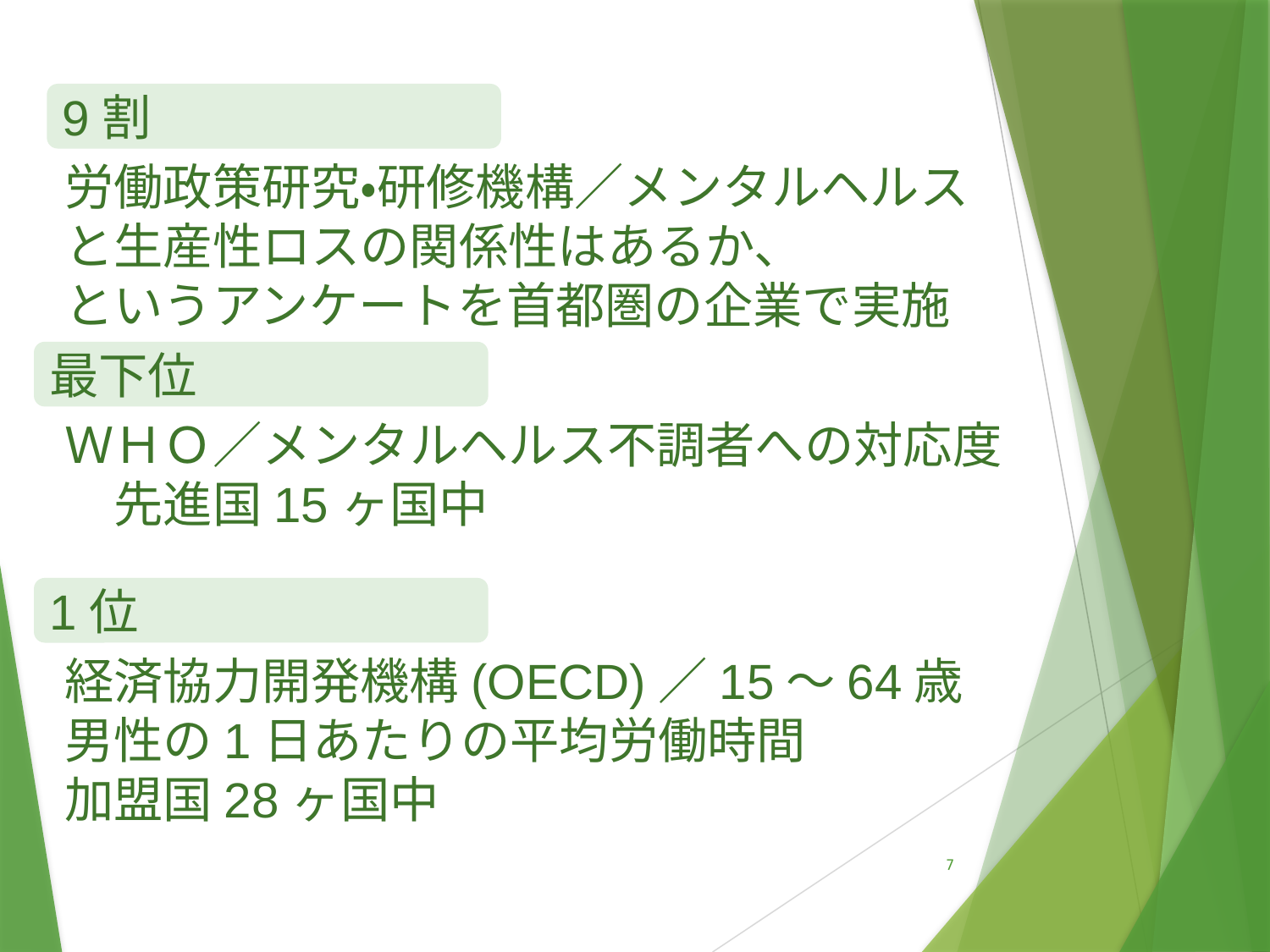

9割
労働政策研究・研修機構／メンタルヘルスと生産性ロスの関係性はあるか、
というアンケートを首都圏の企業で実施
最下位
ＷＨＯ／メンタルヘルス不調者への対応度　先進国15ヶ国中
1位
経済協力開発機構(OECD)／15～64歳
男性の1日あたりの平均労働時間
加盟国28ヶ国中
7